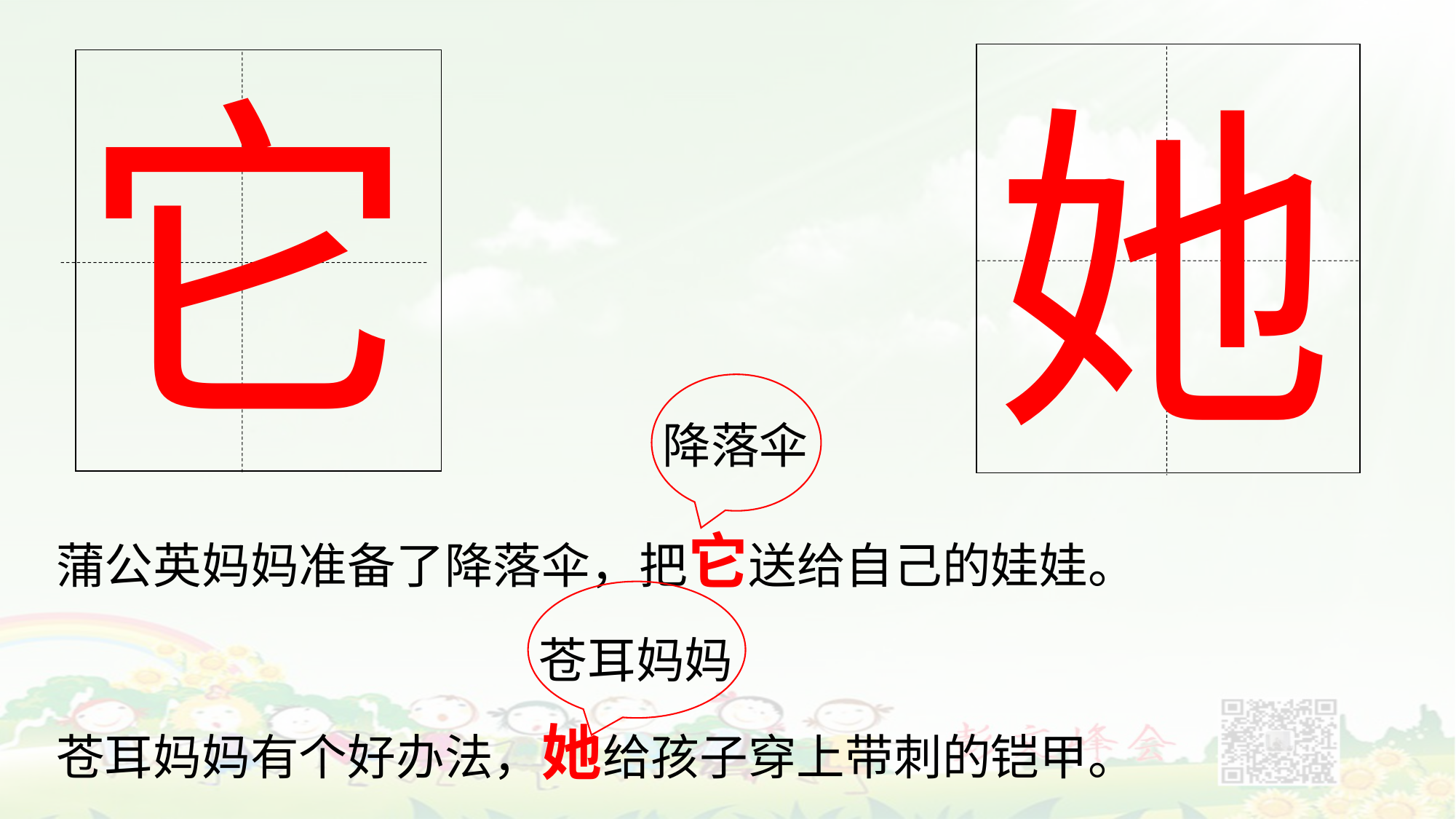

它

她

降落伞
蒲公英妈妈准备了降落伞，把它送给自己的娃娃。

苍耳妈妈
苍耳妈妈有个好办法，她给孩子穿上带刺的铠甲。